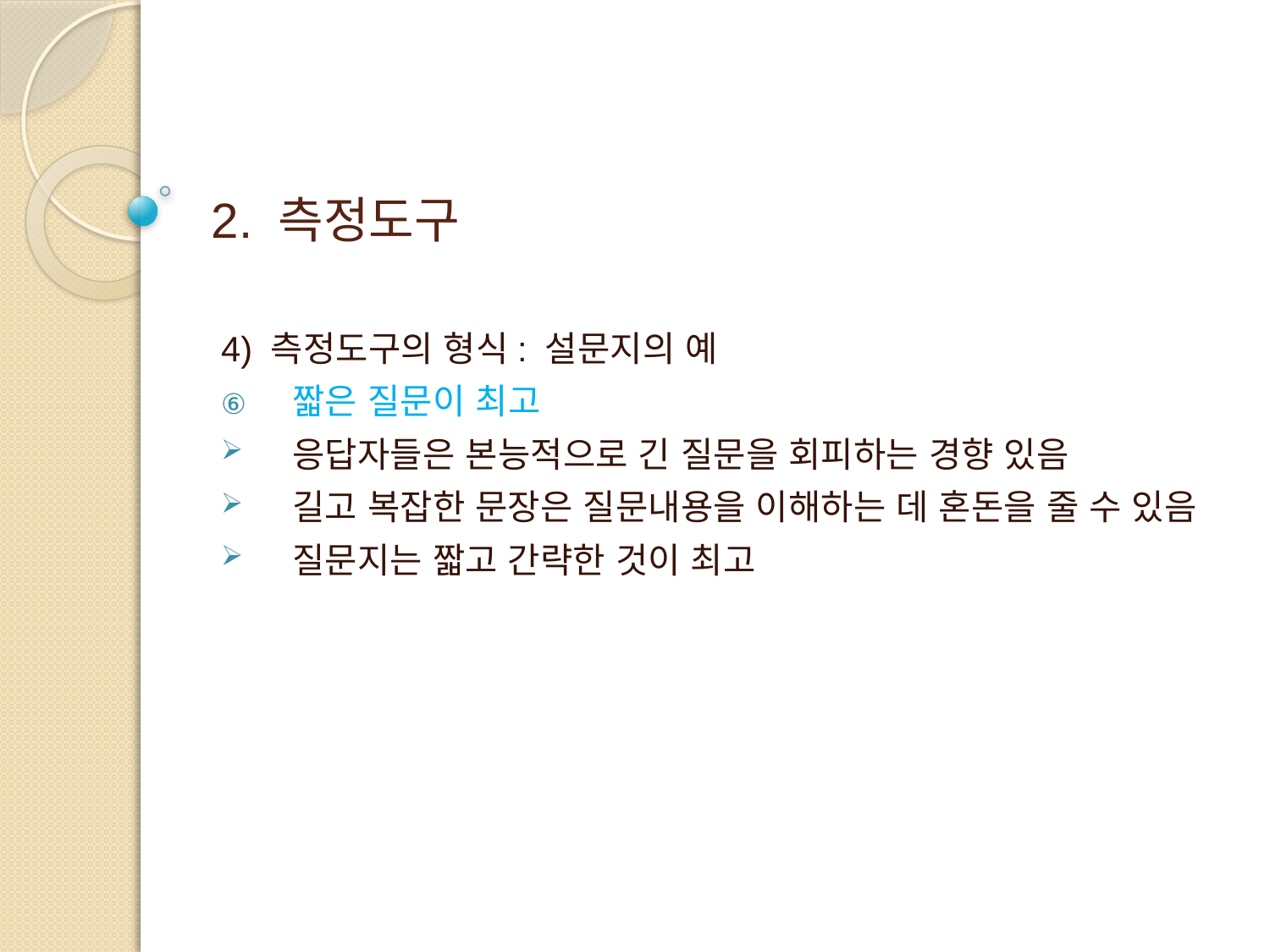

# 2. 측정도구
4) 측정도구의 형식: 설문지의 예
짧은 질문이 최고
응답자들은 본능적으로 긴 질문을 회피하는 경향 있음
길고 복잡한 문장은 질문내용을 이해하는 데 혼돈을 줄 수 있음
질문지는 짧고 간략한 것이 최고